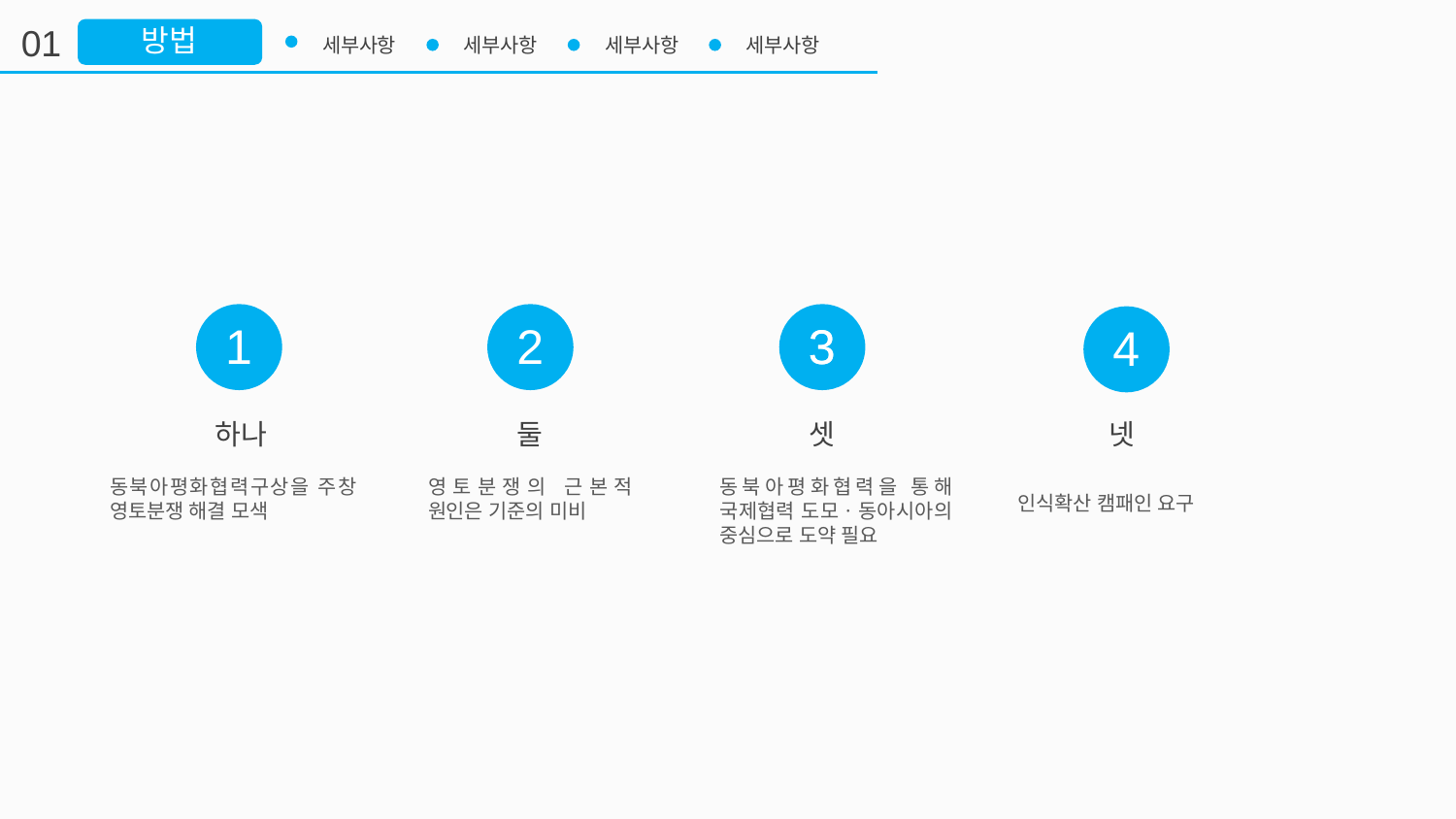

01
방법

세부사항

세부사항

세부사항

세부사항

1

2

3

4
3
하나
둘
셋
넷
동북아평화협력구상을 주창 영토분쟁 해결 모색
영토분쟁의 근본적 원인은 기준의 미비
동북아평화협력을 통해 국제협력 도모ㆍ동아시아의 중심으로 도약 필요
인식확산 캠패인 요구